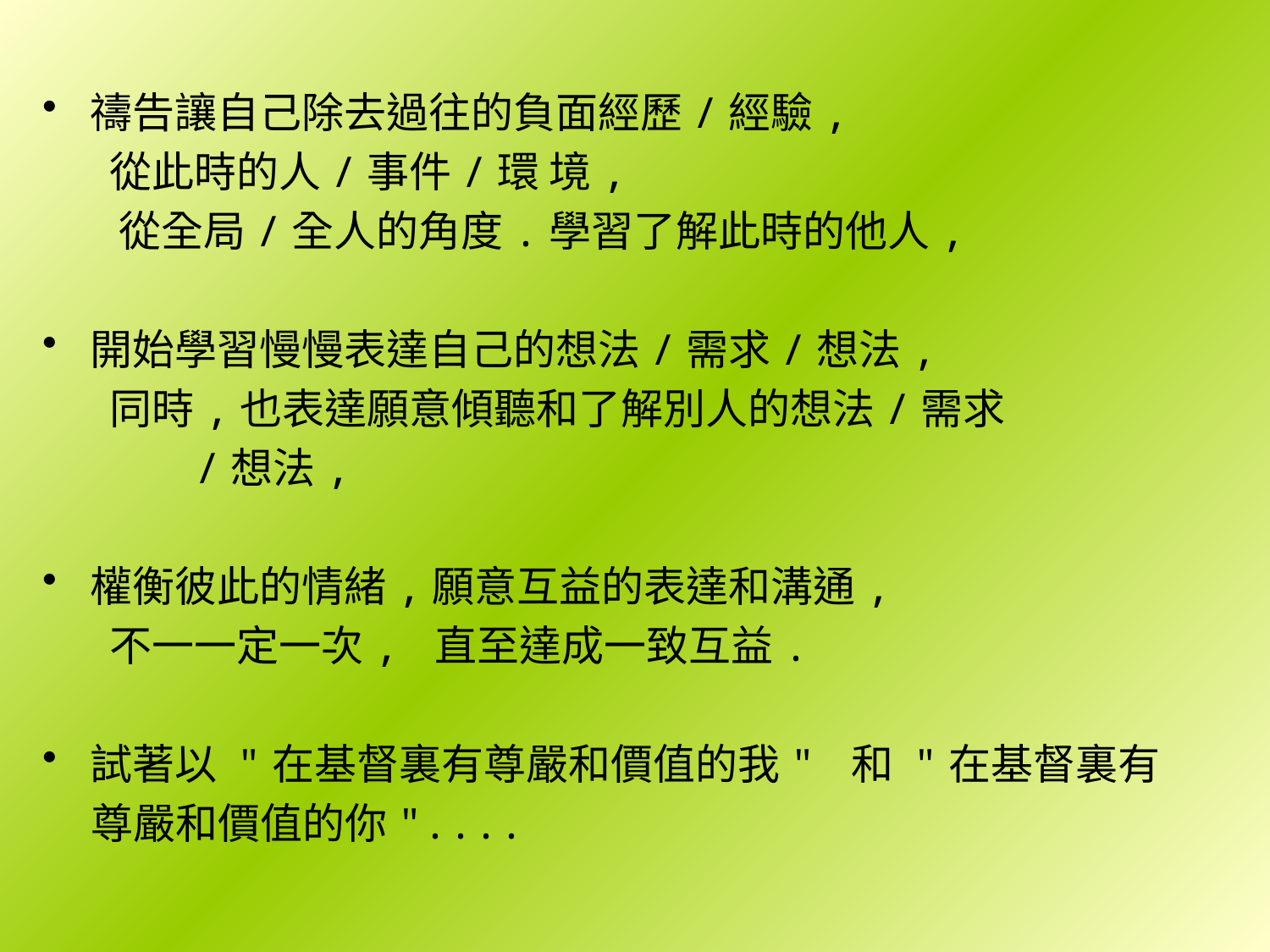

禱告讓自己除去過往的負面經歷/經驗,
      從此時的人/事件/環 境,
       從全局/全人的角度.學習了解此時的他人,

開始學習慢慢表達自己的想法/需求/想法,
      同時,也表達願意傾聽和了解別人的想法/需求
      /想法,

權衡彼此的情緒,願意互益的表達和溝通,
      不一一定一次, 直至達成一致互益.

試著以 "在基督裏有尊嚴和價值的我" 和 "在基督裏有
    尊嚴和價值的你"....